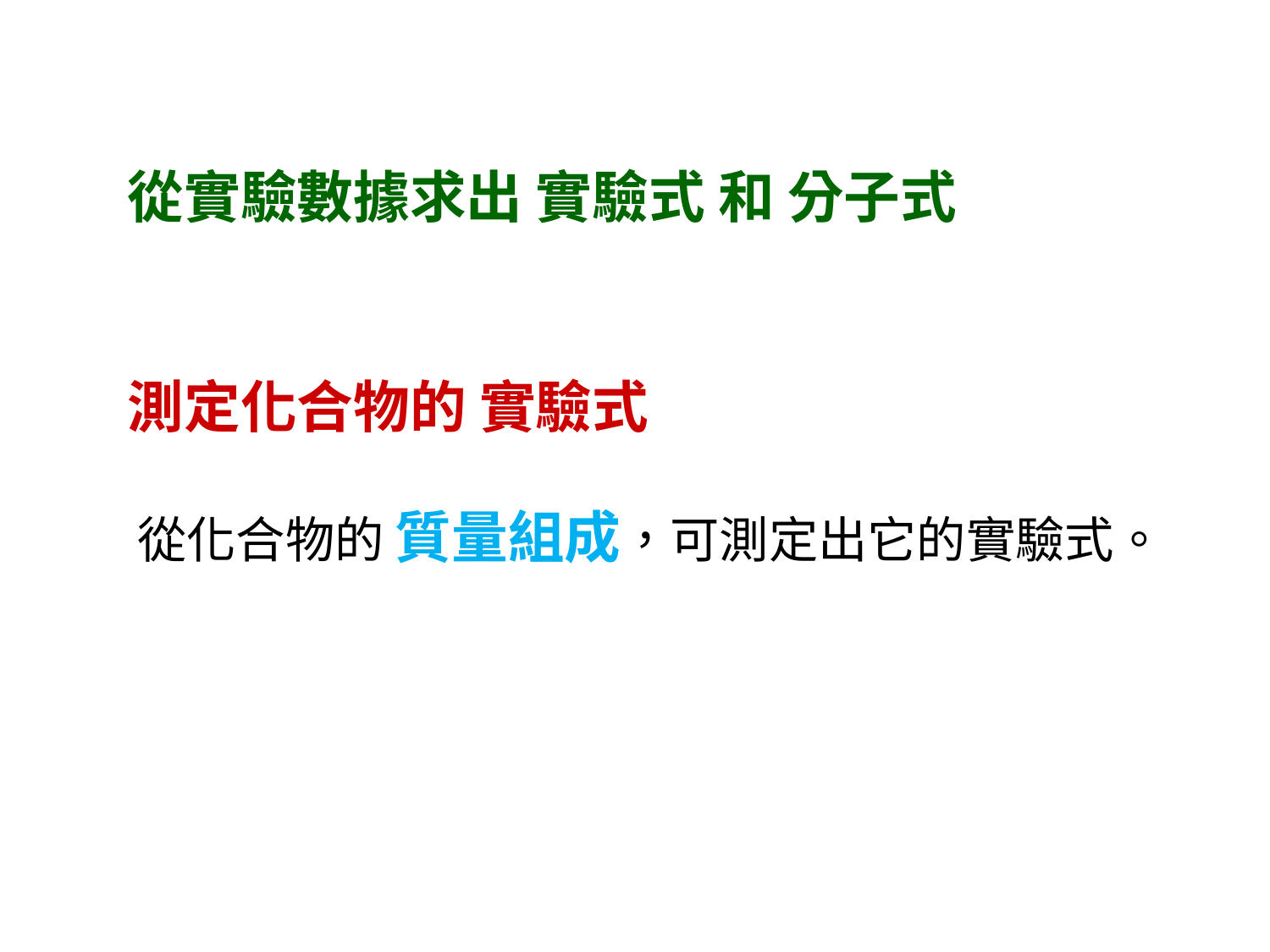

從實驗數據求出 實驗式 和 分子式
測定化合物的 實驗式
從化合物的 質量組成，可測定出它的實驗式。